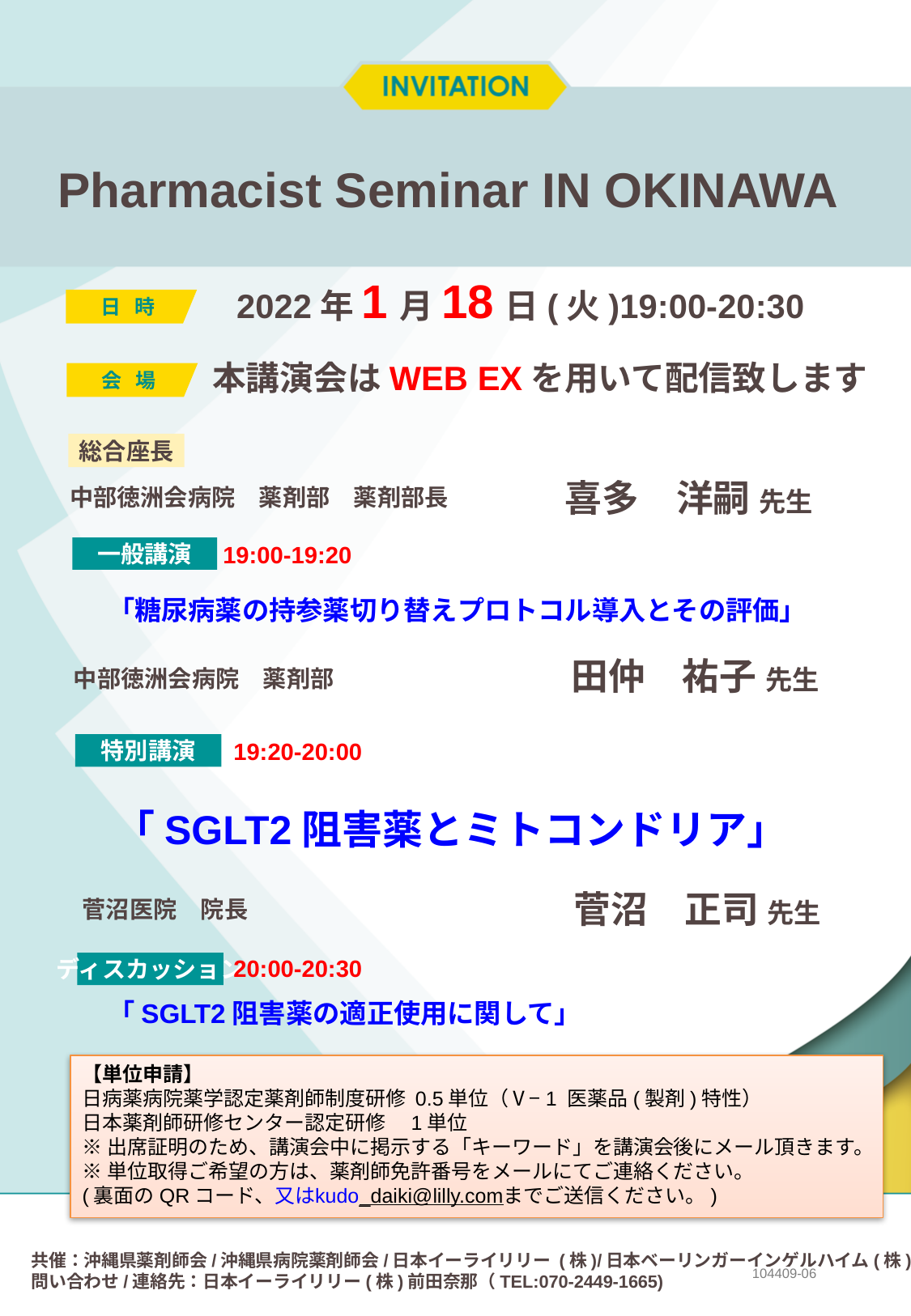

Pharmacist Seminar IN OKINAWA

2022年1月18日(火)19:00-20:30
日   時
本講演会はWEB EXを用いて配信致します
会   場
総合座長

中部徳洲会病院　薬剤部　薬剤部長

喜多　洋嗣 先生
 19:00-19:20
一般講演

「糖尿病薬の持参薬切り替えプロトコル導入とその評価」

中部徳洲会病院　薬剤部
田仲　祐子 先生
 19:20-20:00

特別講演

「SGLT2阻害薬とミトコンドリア」
菅沼　正司 先生
菅沼医院　院長
 20:00-20:30

ディスカッション

「SGLT2阻害薬の適正使用に関して」
【単位申請】
日病薬病院薬学認定薬剤師制度研修 0.5単位（Ⅴ−1 医薬品(製剤)特性）
日本薬剤師研修センター認定研修　1単位
※出席証明のため、講演会中に掲示する「キーワード」を講演会後にメール頂きます。
※単位取得ご希望の方は、薬剤師免許番号をメールにてご連絡ください。
(裏面のQRコード、又はkudo_daiki@lilly.comまでご送信ください。)
104409-06
共催：沖縄県薬剤師会/沖縄県病院薬剤師会/日本イーライリリー (株)/日本ベーリンガーインゲルハイム(株)
問い合わせ/連絡先：日本イーライリリー(株)前田奈那（TEL:070-2449-1665)